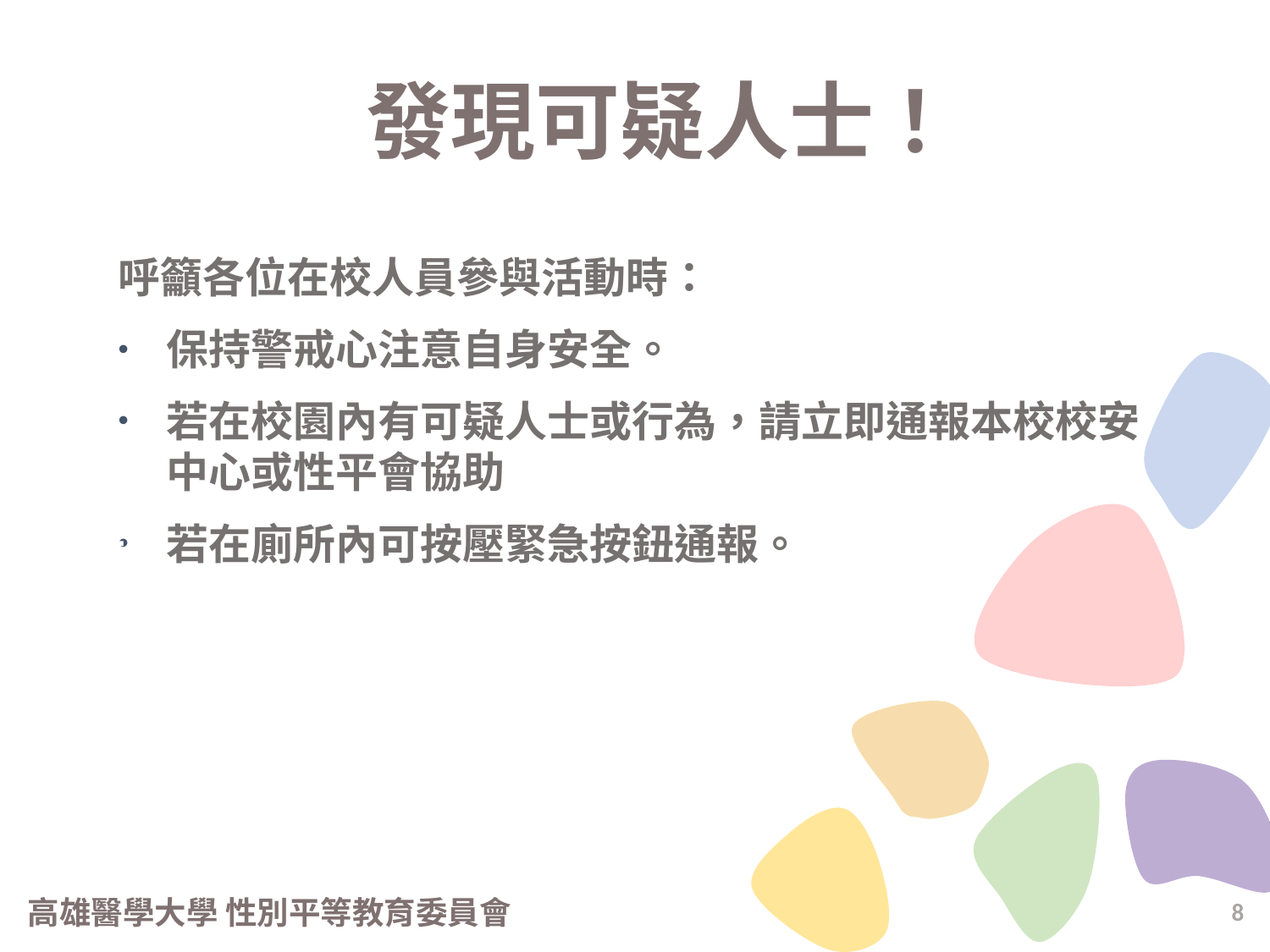

發現可疑人士！
呼籲各位在校人員參與活動時：
保持警戒心注意自身安全。
若在校園內有可疑人士或行為，請立即通報本校校安中心或性平會協助
若在廁所內可按壓緊急按鈕通報。

2

3

高雄醫學大學 性別平等教育委員會
8